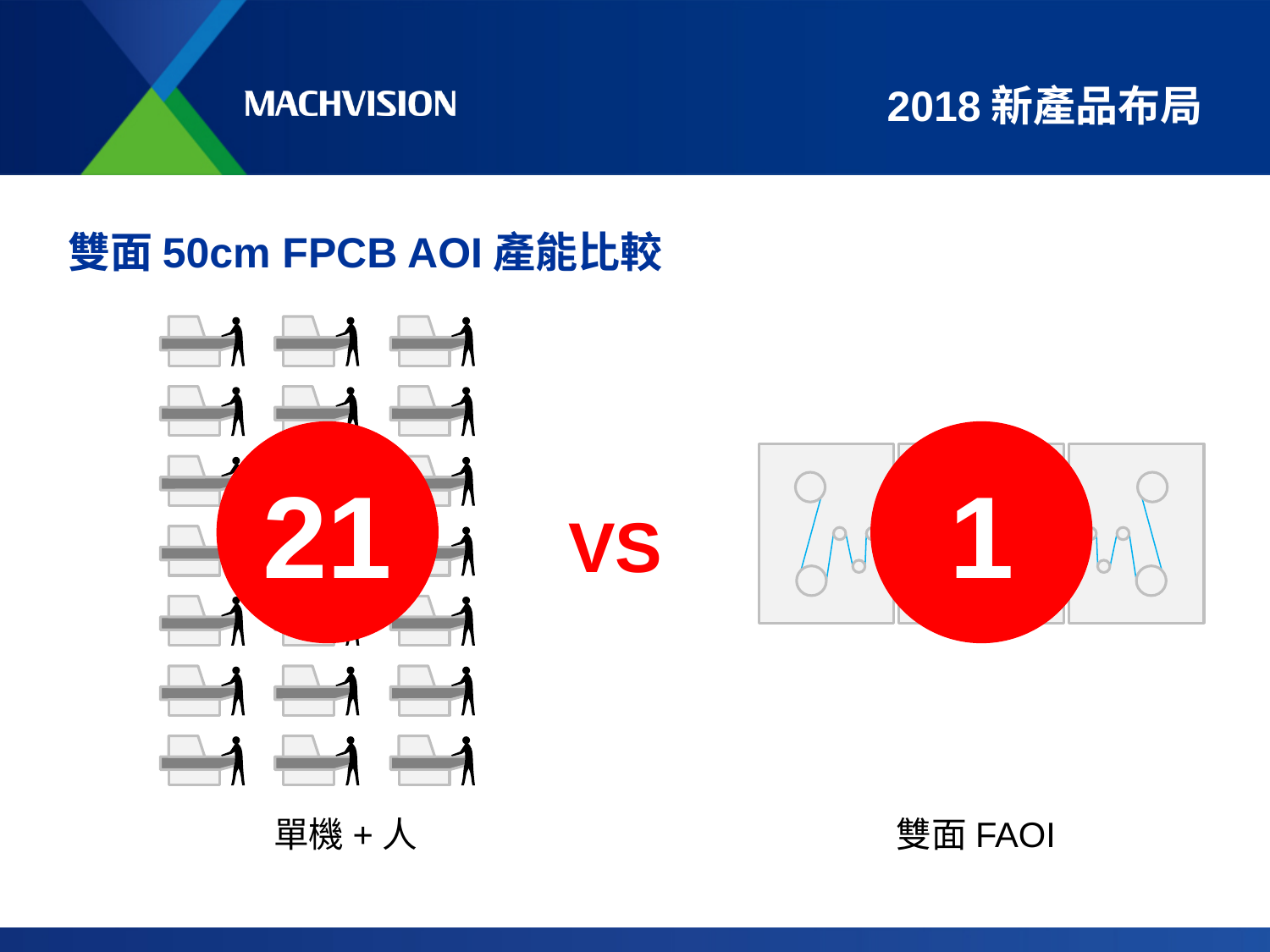

# 2018新產品布局
雙面50cm FPCB AOI產能比較

21
1

VS
單機+人
雙面FAOI